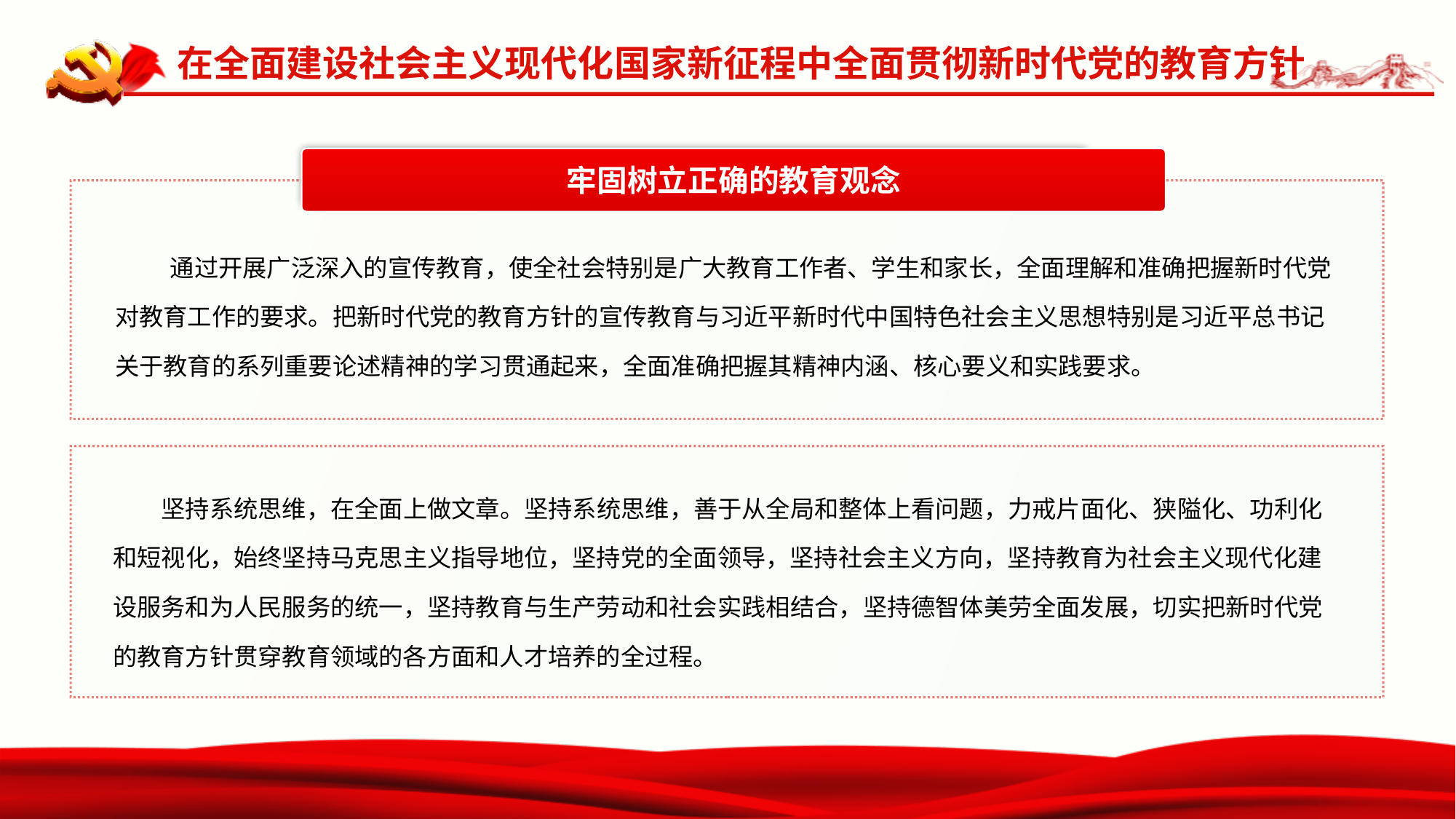

在全面建设社会主义现代化国家新征程中全面贯彻新时代党的教育方针

牢固树立正确的教育观念

         通过开展广泛深入的宣传教育，使全社会特别是广大教育工作者、学生和家长，全面理解和准确把握新时代党对教育工作的要求。把新时代党的教育方针的宣传教育与习近平新时代中国特色社会主义思想特别是习近平总书记关于教育的系列重要论述精神的学习贯通起来，全面准确把握其精神内涵、核心要义和实践要求。

　　坚持系统思维，在全面上做文章。坚持系统思维，善于从全局和整体上看问题，力戒片面化、狭隘化、功利化和短视化，始终坚持马克思主义指导地位，坚持党的全面领导，坚持社会主义方向，坚持教育为社会主义现代化建设服务和为人民服务的统一，坚持教育与生产劳动和社会实践相结合，坚持德智体美劳全面发展，切实把新时代党的教育方针贯穿教育领域的各方面和人才培养的全过程。